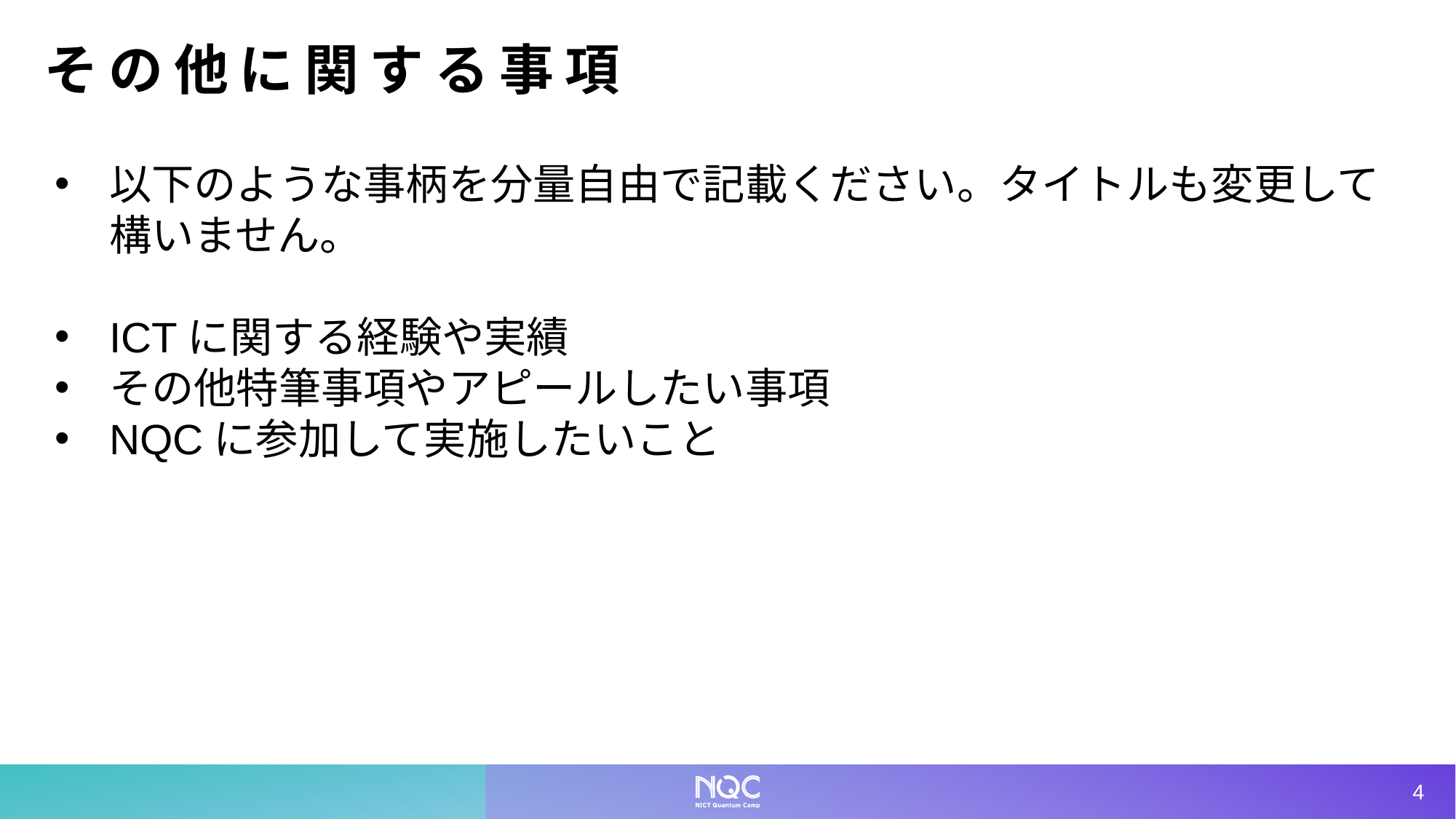

# その他に関する事項
以下のような事柄を分量自由で記載ください。タイトルも変更して構いません。

ICTに関する経験や実績
その他特筆事項やアピールしたい事項
NQCに参加して実施したいこと

4